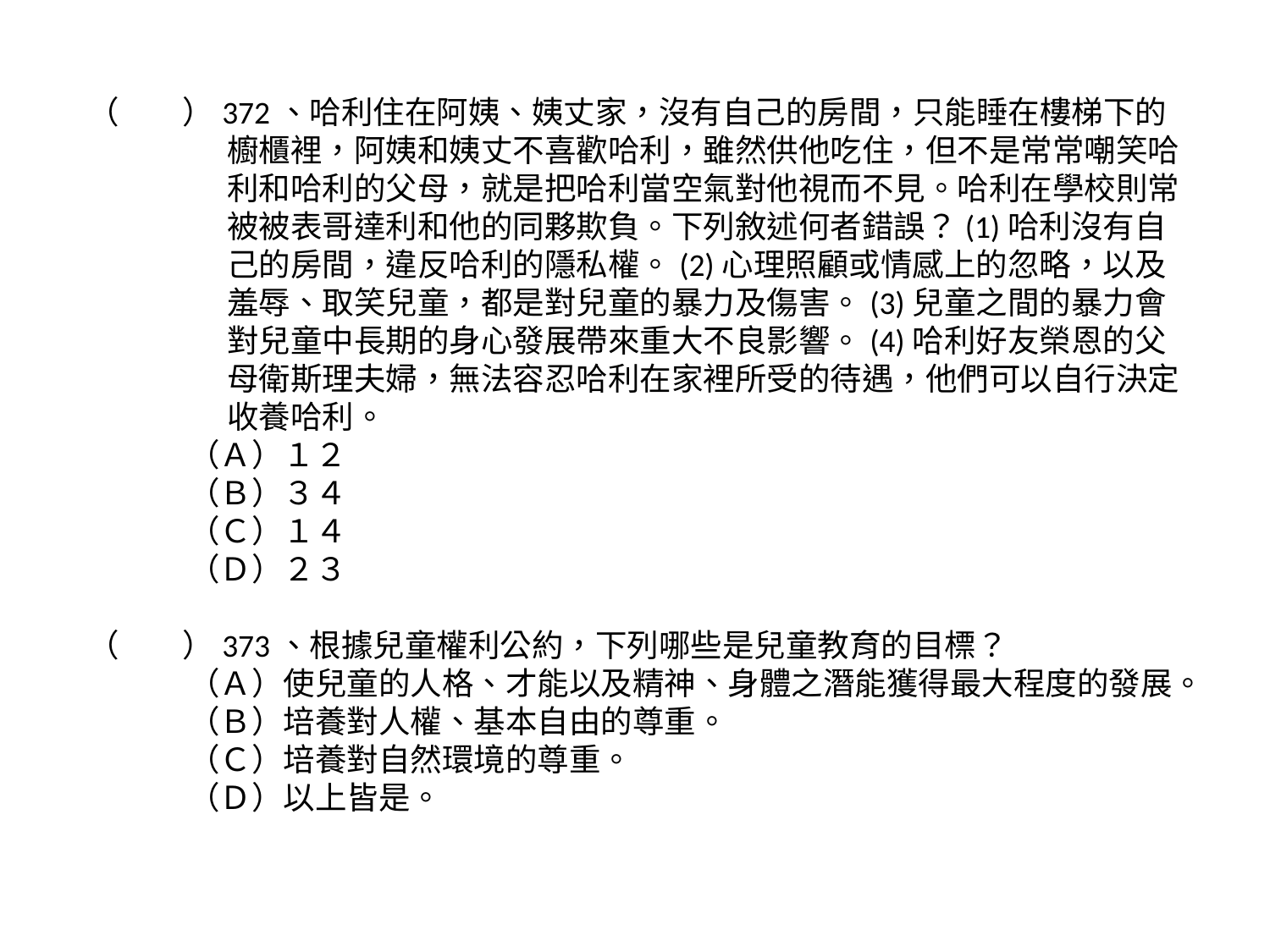

（　　）372、哈利住在阿姨、姨丈家，沒有自己的房間，只能睡在樓梯下的櫥櫃裡，阿姨和姨丈不喜歡哈利，雖然供他吃住，但不是常常嘲笑哈利和哈利的父母，就是把哈利當空氣對他視而不見。哈利在學校則常被被表哥達利和他的同夥欺負。下列敘述何者錯誤？(1)哈利沒有自己的房間，違反哈利的隱私權。(2)心理照顧或情感上的忽略，以及羞辱、取笑兒童，都是對兒童的暴力及傷害。(3)兒童之間的暴力會對兒童中長期的身心發展帶來重大不良影響。(4)哈利好友榮恩的父母衛斯理夫婦，無法容忍哈利在家裡所受的待遇，他們可以自行決定收養哈利。
（Ａ）１２
（Ｂ）３４
（Ｃ）１４
（Ｄ）２３

（　　）373、根據兒童權利公約，下列哪些是兒童教育的目標？
（Ａ）使兒童的人格、才能以及精神、身體之潛能獲得最大程度的發展。
（Ｂ）培養對人權、基本自由的尊重。
（Ｃ）培養對自然環境的尊重。
（Ｄ）以上皆是。